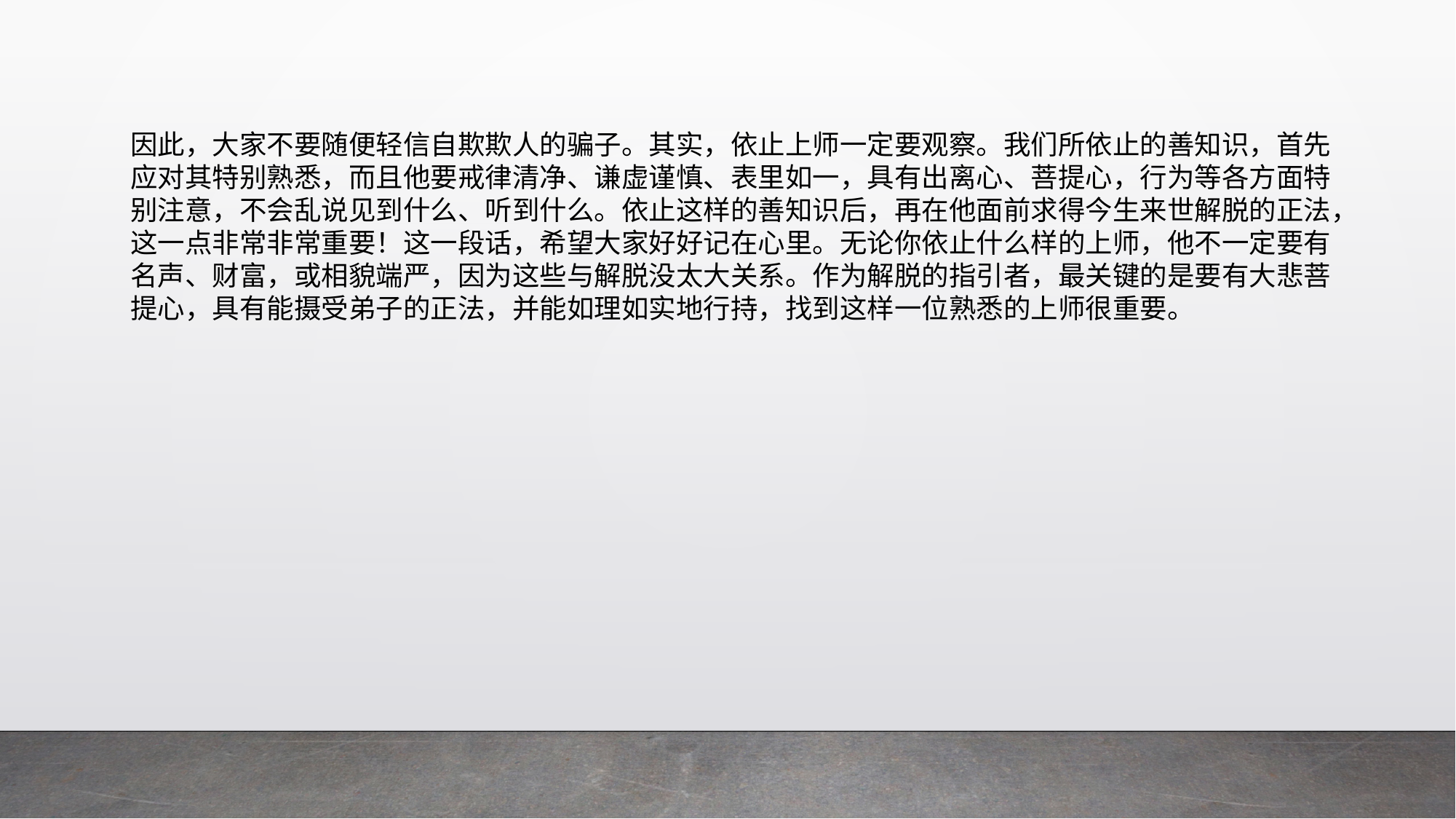

因此，大家不要随便轻信自欺欺人的骗子。其实，依止上师一定要观察。我们所依止的善知识，首先应对其特别熟悉，而且他要戒律清净、谦虚谨慎、表里如一，具有出离心、菩提心，行为等各方面特别注意，不会乱说见到什么、听到什么。依止这样的善知识后，再在他面前求得今生来世解脱的正法，这一点非常非常重要！这一段话，希望大家好好记在心里。无论你依止什么样的上师，他不一定要有名声、财富，或相貌端严，因为这些与解脱没太大关系。作为解脱的指引者，最关键的是要有大悲菩提心，具有能摄受弟子的正法，并能如理如实地行持，找到这样一位熟悉的上师很重要。